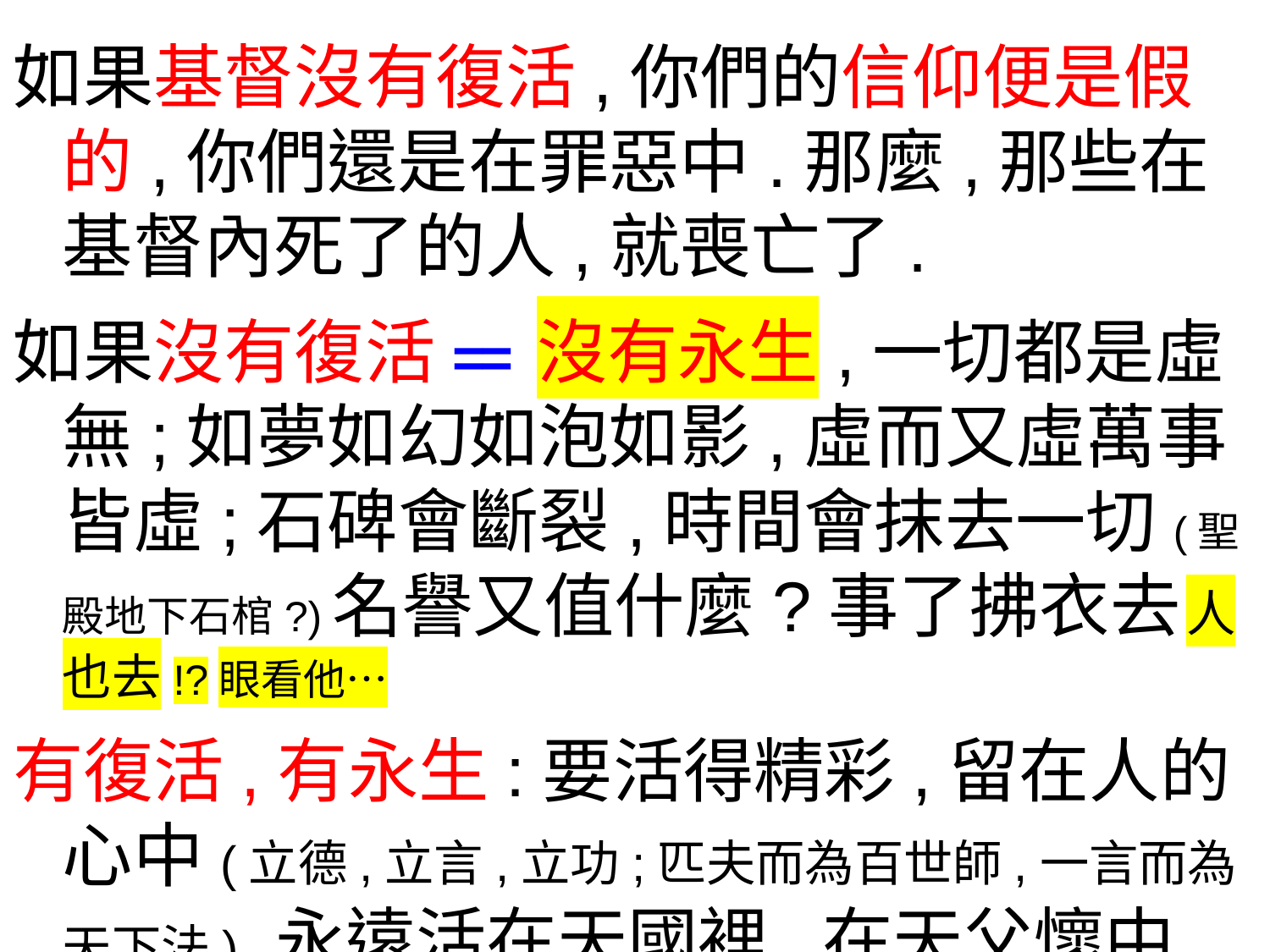

如果基督沒有復活,你們的信仰便是假的,你們還是在罪惡中.那麼,那些在基督內死了的人,就喪亡了.
如果沒有復活== 沒有永生,一切都是虛無;如夢如幻如泡如影,虛而又虛萬事皆虛;石碑會斷裂,時間會抹去一切(聖殿地下石棺?)名譽又值什麼?事了拂衣去 人也去!?眼看他…
有復活,有永生:要活得精彩,留在人的心中(立德,立言,立功;匹夫而為百世師,一言而為天下法),永遠活在天國裡,在天父懷中.